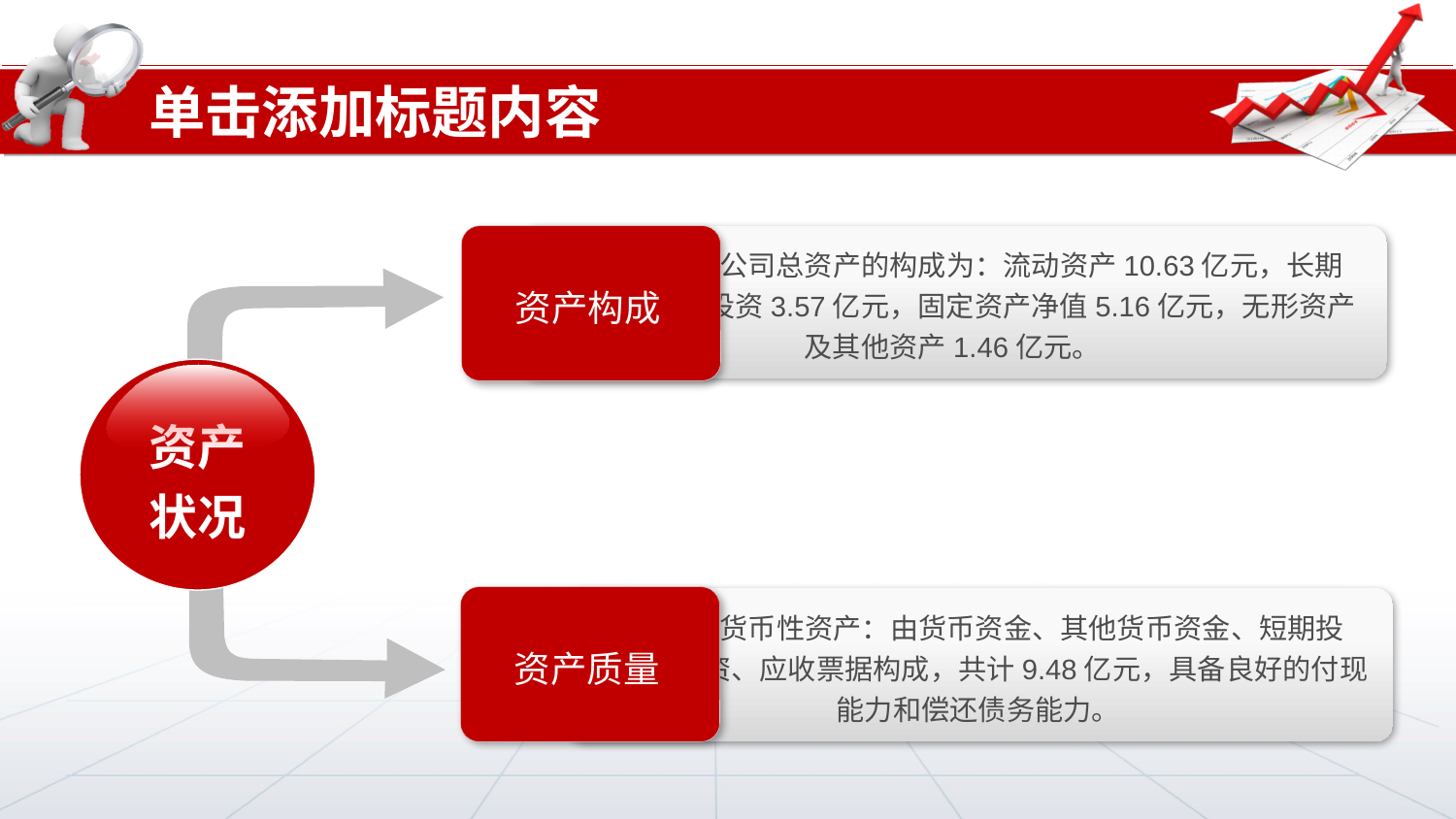

单击添加标题内容
   资产构成
                        公司总资产的构成为：流动资产10.63亿元，长期
                        投资3.57亿元，固定资产净值5.16亿元，无形资产及其他资产1.46亿元。

资产状况

   资产质量
                货币性资产：由货币资金、其他货币资金、短期投
                 资、应收票据构成，共计9.48亿元，具备良好的付现能力和偿还债务能力。